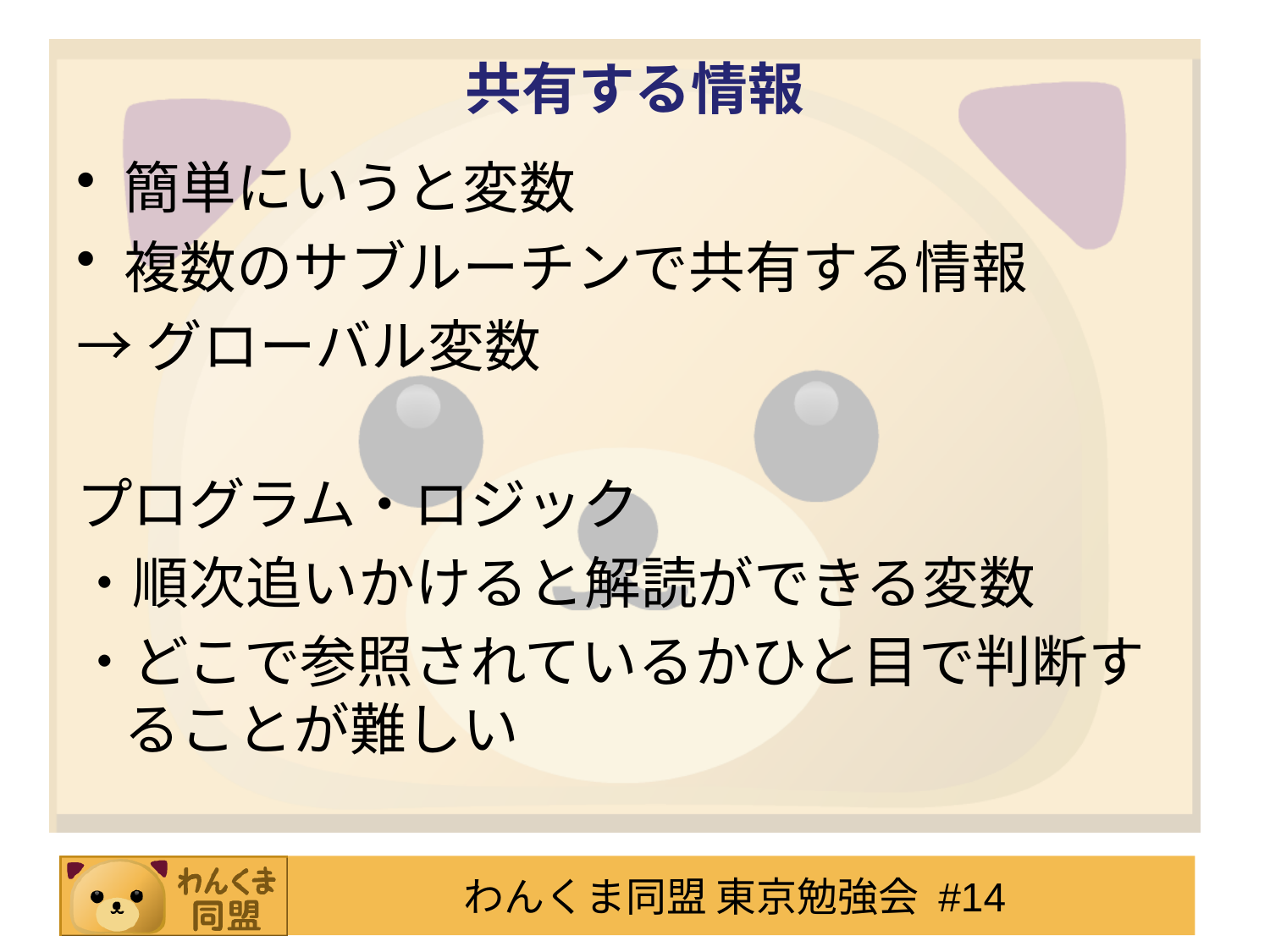

# 共有する情報
簡単にいうと変数
複数のサブルーチンで共有する情報
→グローバル変数

プログラム・ロジック
・順次追いかけると解読ができる変数
・どこで参照されているかひと目で判断することが難しい